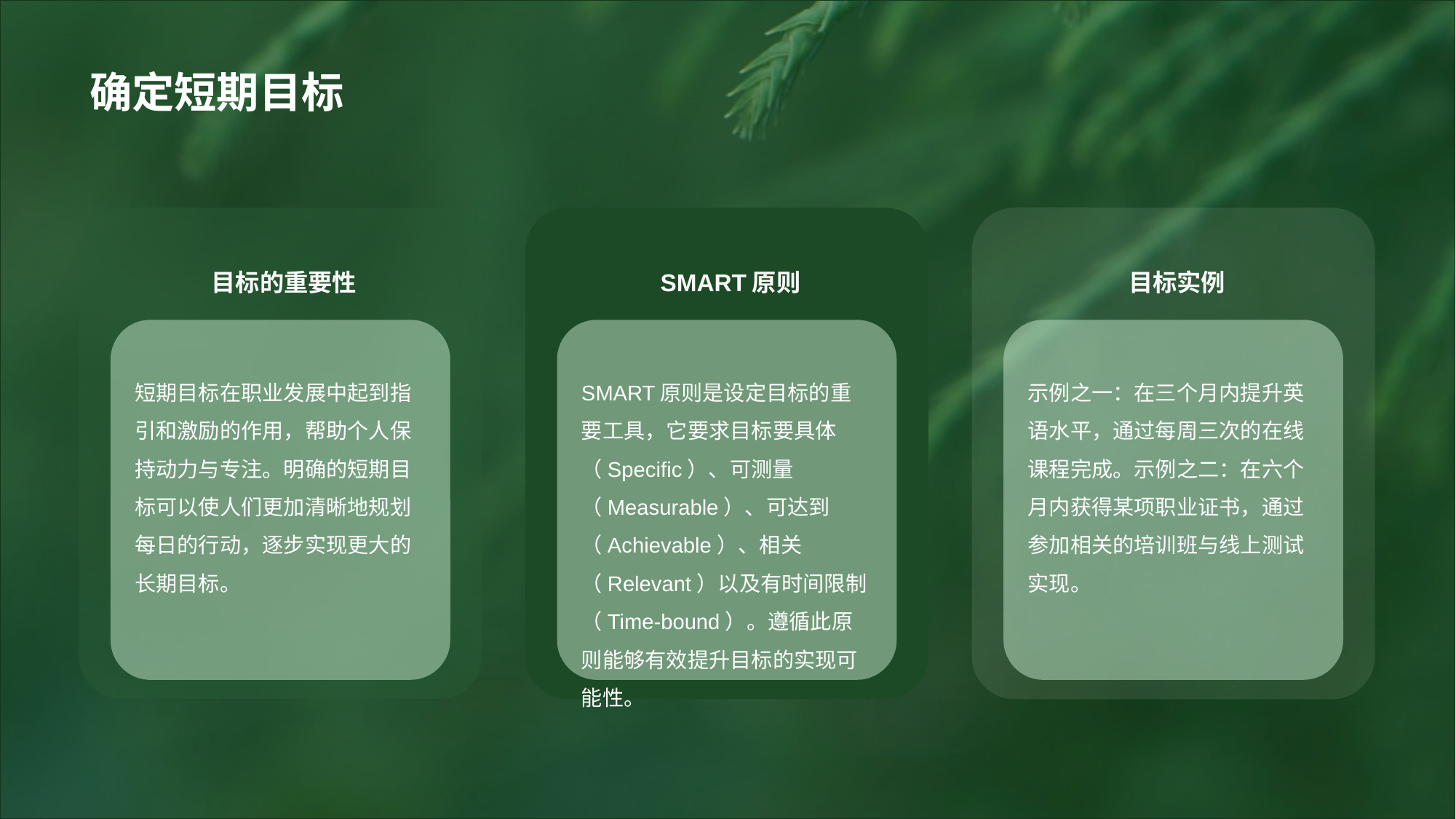

# 确定短期目标

目标的重要性
SMART原则
目标实例

短期目标在职业发展中起到指引和激励的作用，帮助个人保持动力与专注。明确的短期目标可以使人们更加清晰地规划每日的行动，逐步实现更大的长期目标。
SMART原则是设定目标的重要工具，它要求目标要具体（Specific）、可测量（Measurable）、可达到（Achievable）、相关（Relevant）以及有时间限制（Time-bound）。遵循此原则能够有效提升目标的实现可能性。
示例之一：在三个月内提升英语水平，通过每周三次的在线课程完成。示例之二：在六个月内获得某项职业证书，通过参加相关的培训班与线上测试实现。